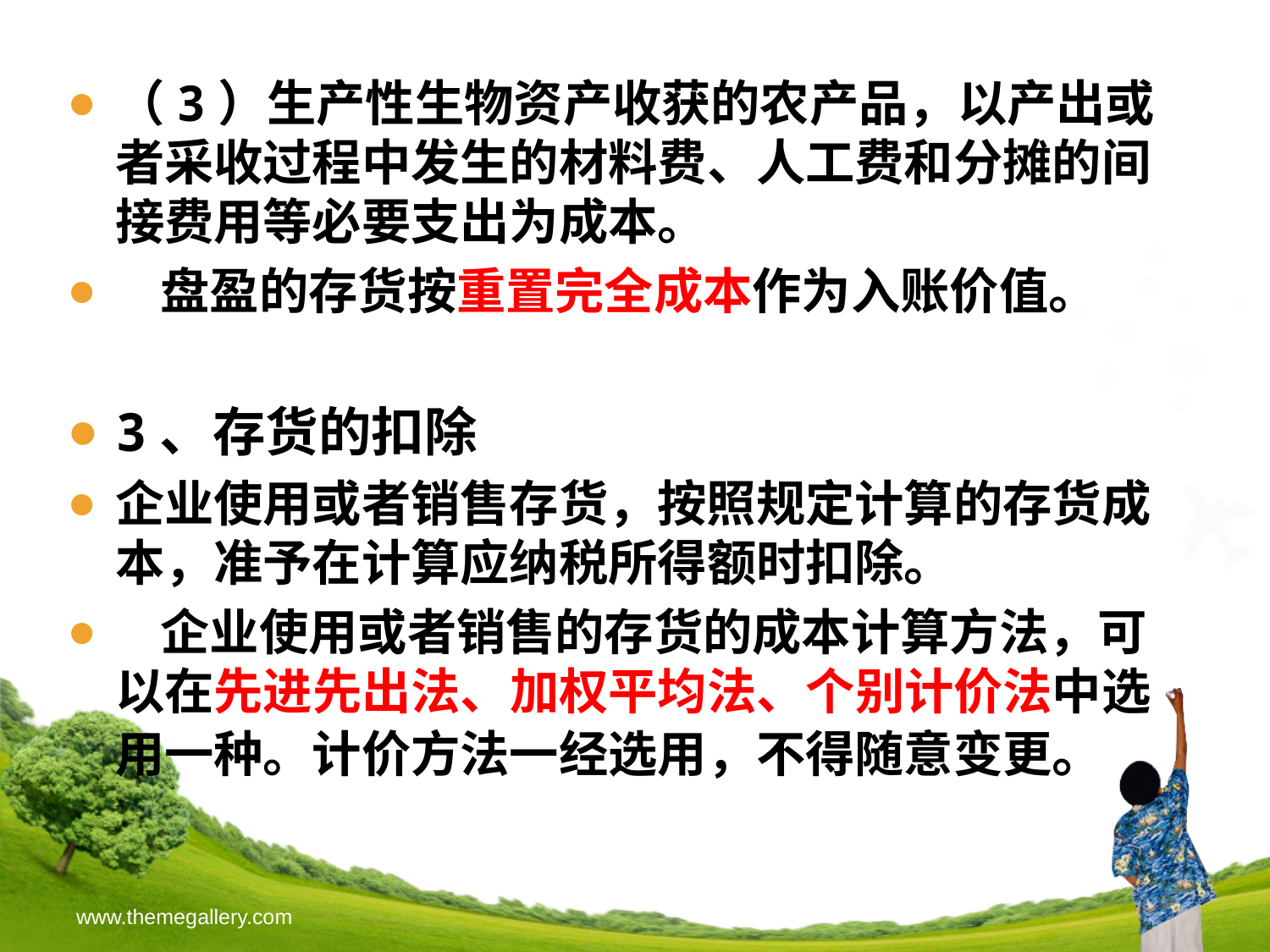

（3）生产性生物资产收获的农产品，以产出或者采收过程中发生的材料费、人工费和分摊的间接费用等必要支出为成本。
   盘盈的存货按重置完全成本作为入账价值。

3、存货的扣除
企业使用或者销售存货，按照规定计算的存货成本，准予在计算应纳税所得额时扣除。
   企业使用或者销售的存货的成本计算方法，可以在先进先出法、加权平均法、个别计价法中选用一种。计价方法一经选用，不得随意变更。
www.themegallery.com